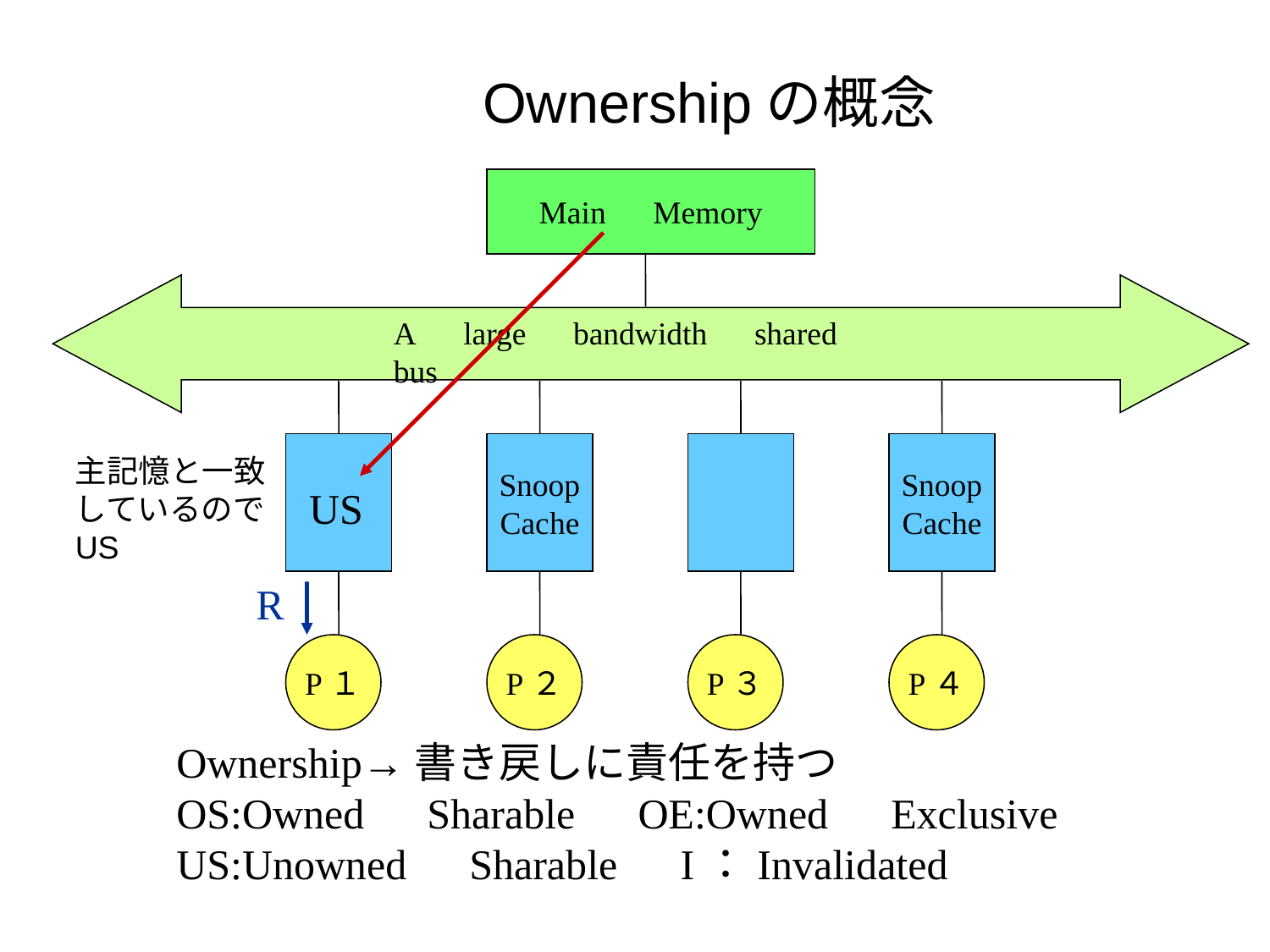

# Ownershipの概念
Main　Memory

A　large　bandwidth　shared　bus

Snoop
Cache

P２

P３

Snoop
Cache

P４

主記憶と一致
しているので
US
US
R

P１
Ownership→書き戻しに責任を持つ
OS:Owned　Sharable　OE:Owned　Exclusive
US:Unowned　Sharable　I：Invalidated